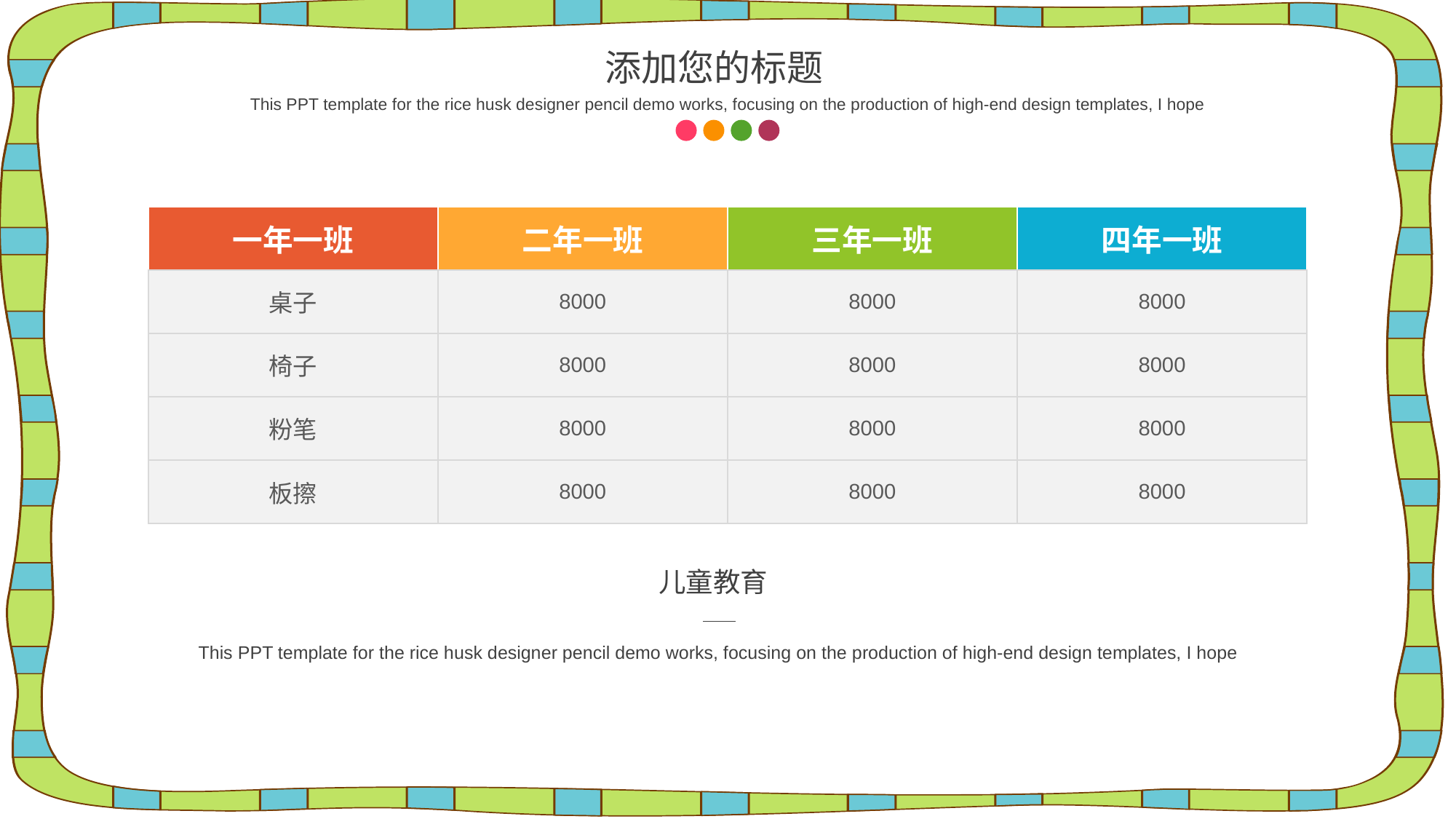

添加您的标题
This PPT template for the rice husk designer pencil demo works, focusing on the production of high-end design templates, I hope

| 一年一班 | 二年一班 | 三年一班 | 四年一班 |
| --- | --- | --- | --- |
| 桌子 | 8000 | 8000 | 8000 |
| 椅子 | 8000 | 8000 | 8000 |
| 粉笔 | 8000 | 8000 | 8000 |
| 板擦 | 8000 | 8000 | 8000 |
儿童教育
This PPT template for the rice husk designer pencil demo works, focusing on the production of high-end design templates, I hope